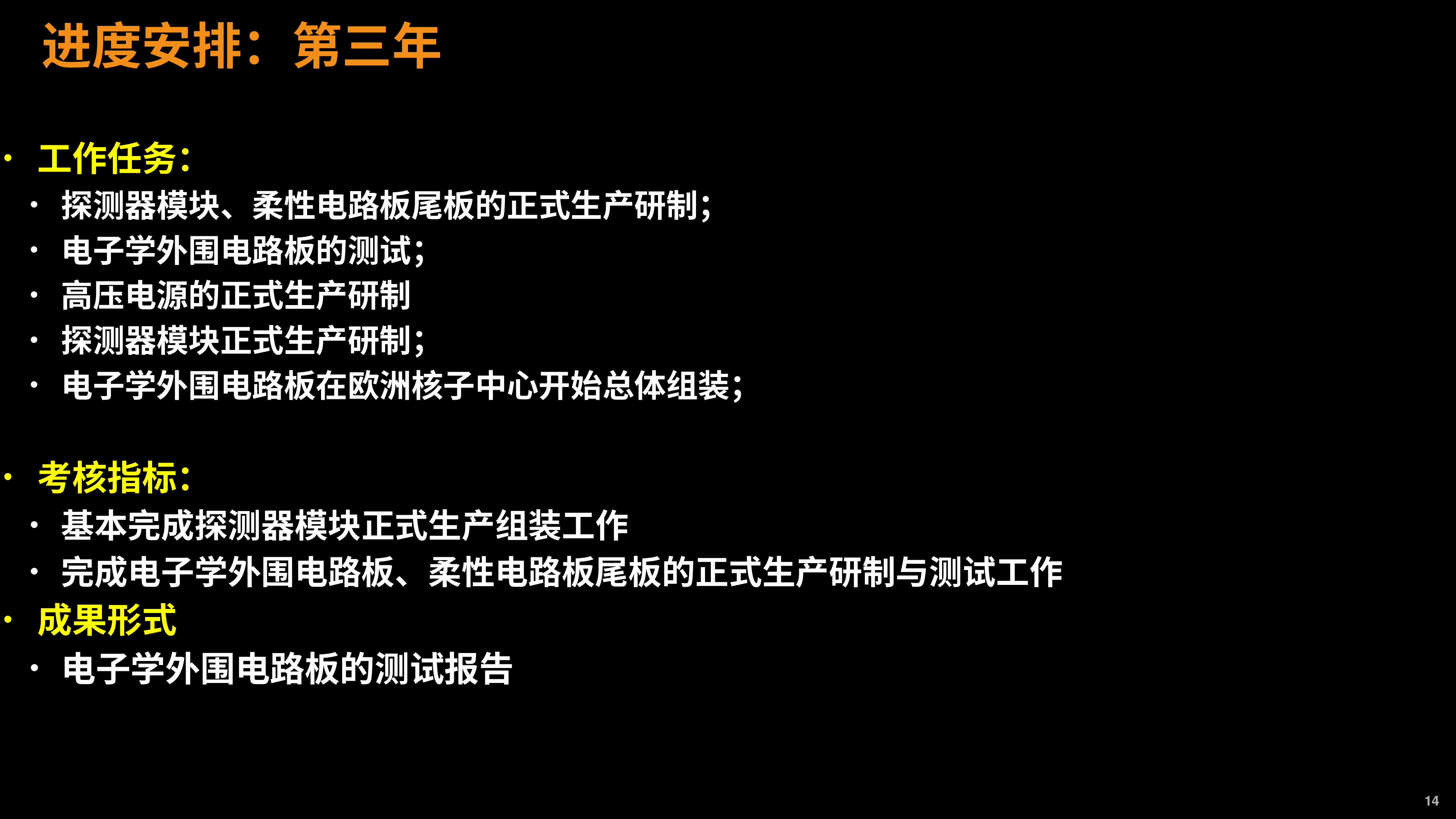

# 进度安排：第三年
工作任务：
探测器模块、柔性电路板尾板的正式生产研制；
电子学外围电路板的测试；
高压电源的正式生产研制
探测器模块正式生产研制；
电子学外围电路板在欧洲核子中心开始总体组装；

考核指标：
基本完成探测器模块正式生产组装工作
完成电子学外围电路板、柔性电路板尾板的正式生产研制与测试工作
成果形式
电子学外围电路板的测试报告

14